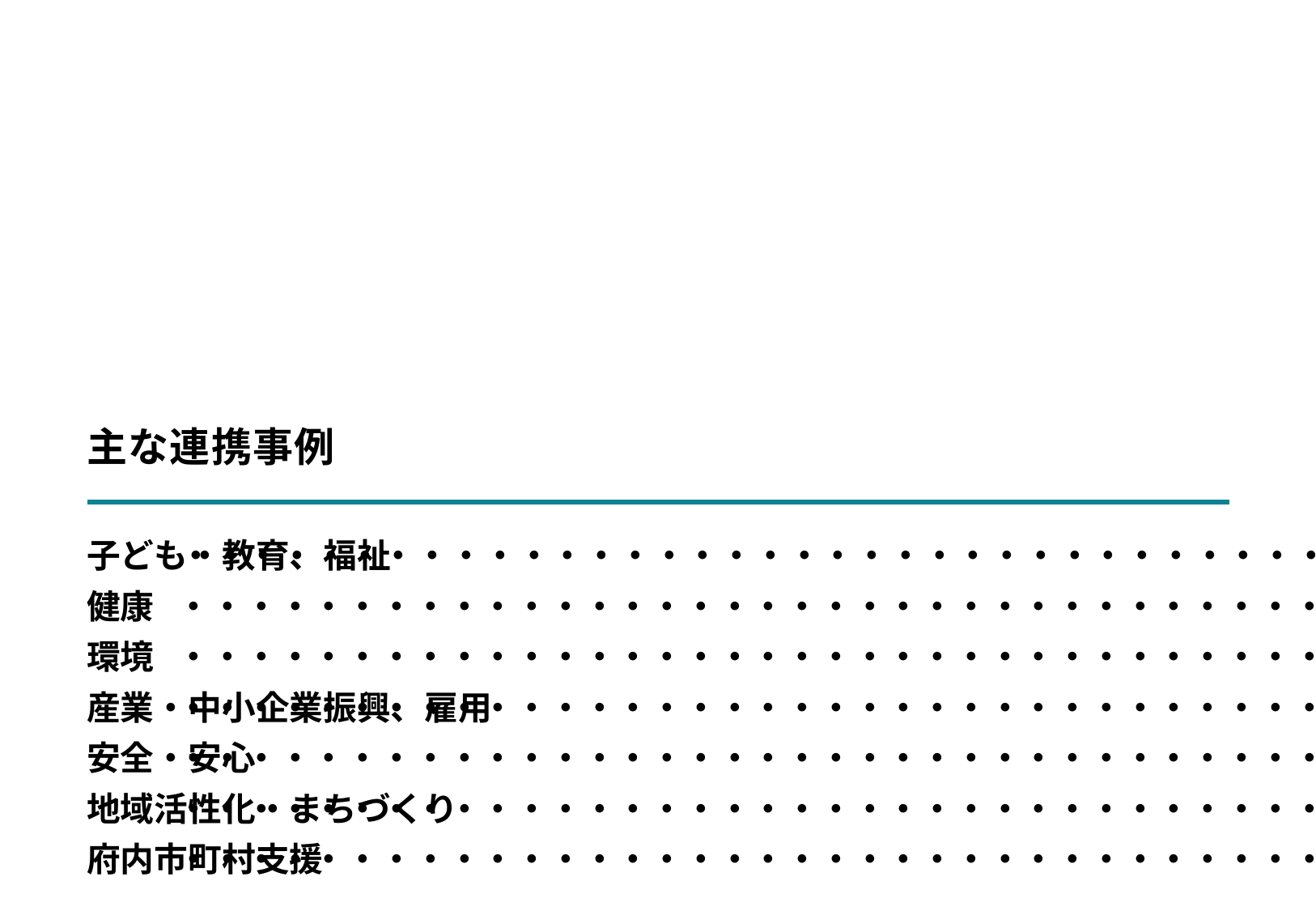

主な連携事例
子ども・教育、福祉
健康
環境
産業・中小企業振興、雇用
安全・安心
地域活性化・まちづくり
府内市町村支援
・・・・・・・・・・・・・・・・・・・・・・・・・・・・・・・・・・・・・・・11
・・・・・・・・・・・・・・・・・・・・・・・・・・・・・・・・・・・・・・・15
・・・・・・・・・・・・・・・・・・・・・・・・・・・・・・・・・・・・・・・19
・・・・・・・・・・・・・・・・・・・・・・・・・・・・・・・・・・・・・・・23
・・・・・・・・・・・・・・・・・・・・・・・・・・・・・・・・・・・・・・・24
・・・・・・・・・・・・・・・・・・・・・・・・・・・・・・・・・・・・・・・26
・・・・・・・・・・・・・・・・・・・・・・・・・・・・・・・・・・・・・・・27